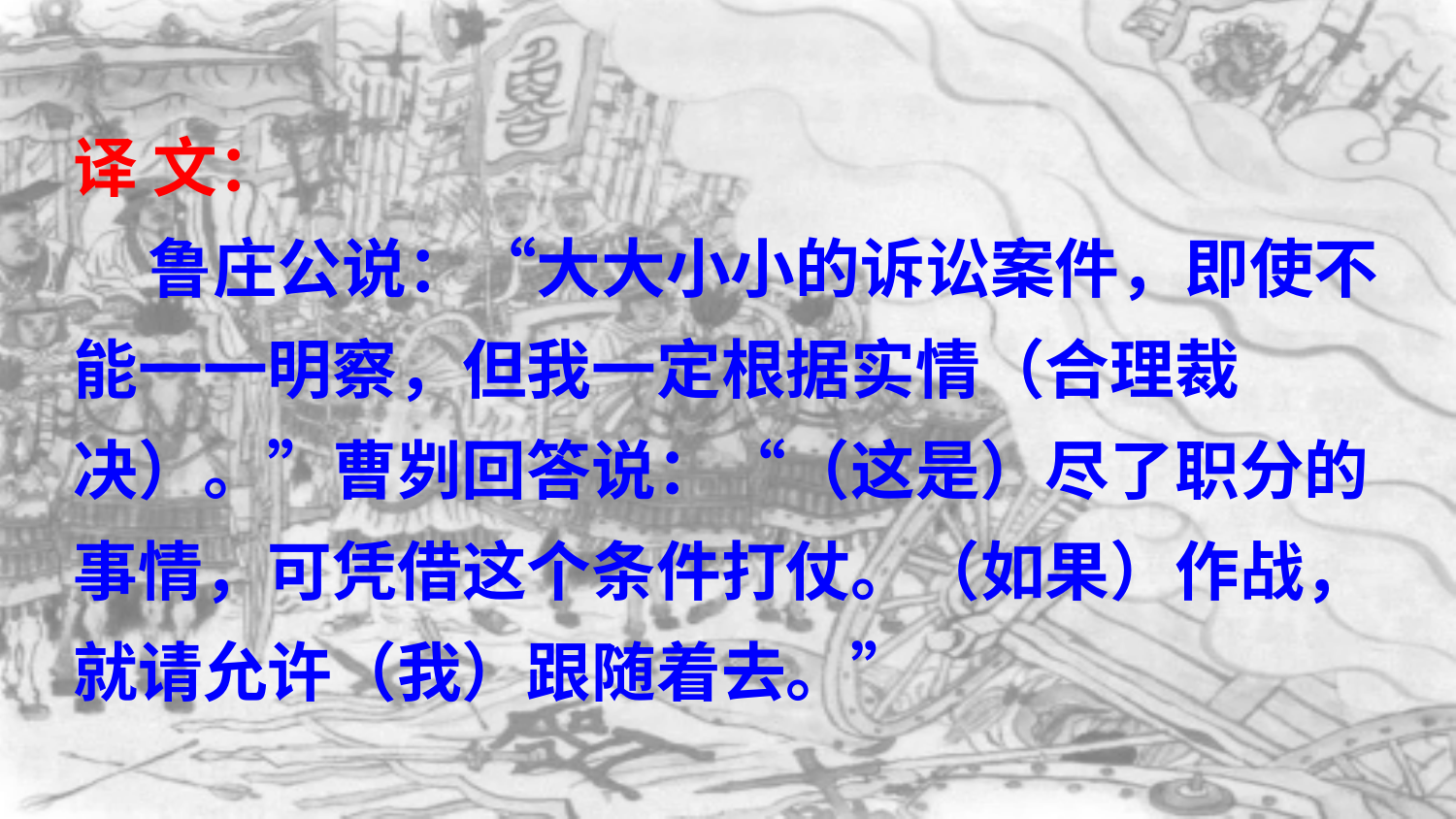

译 文：
    鲁庄公说：“大大小小的诉讼案件，即使不能一一明察，但我一定根据实情（合理裁决）。”曹刿回答说：“（这是）尽了职分的事情，可凭借这个条件打仗。（如果）作战，就请允许（我）跟随着去。”